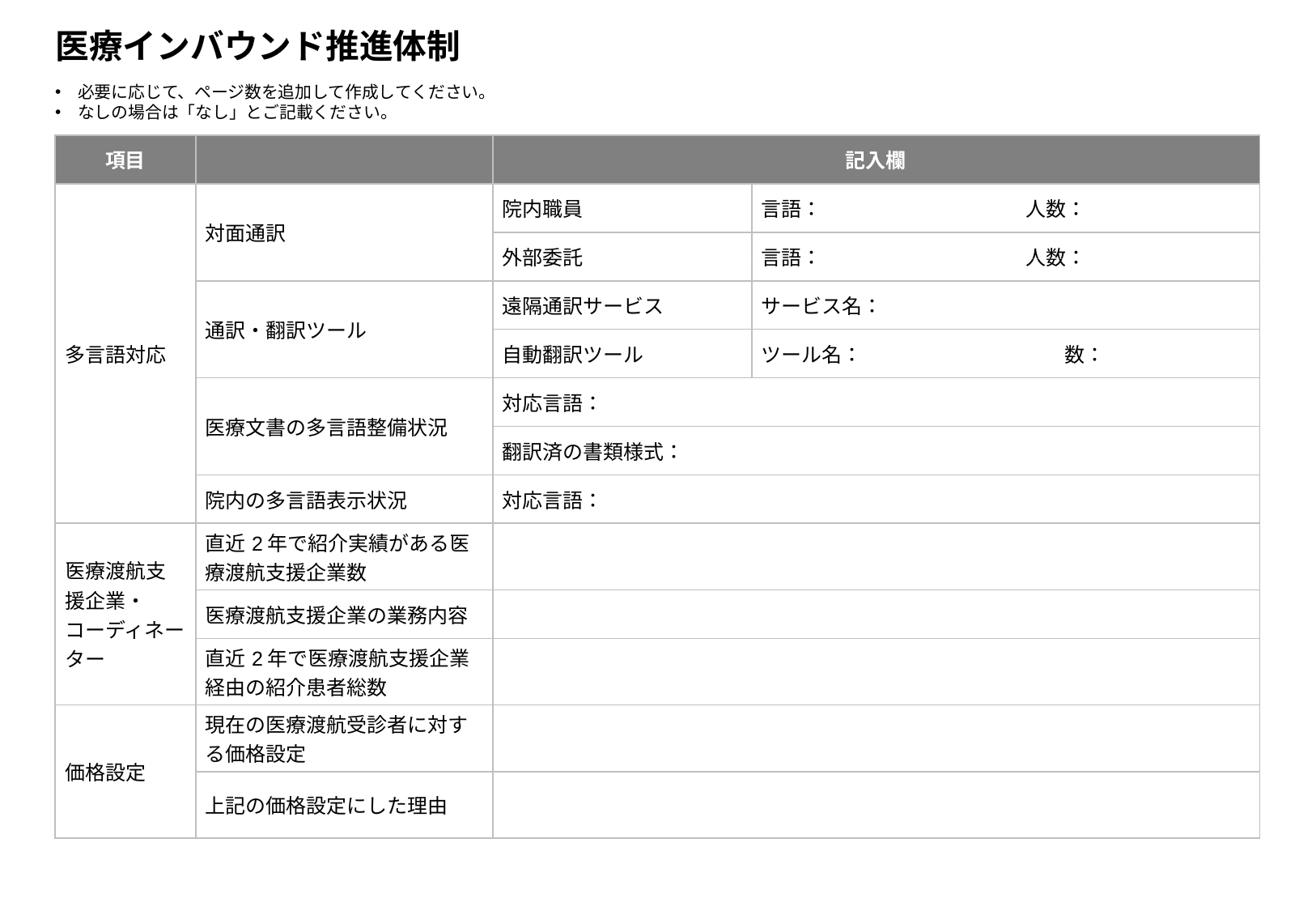

# 医療インバウンド推進体制
必要に応じて、ページ数を追加して作成してください。
なしの場合は「なし」とご記載ください。
| 項目 |  | 記入欄 |  |
| --- | --- | --- | --- |
| 多言語対応 | 対面通訳 | 院内職員 | 言語：　　　　　 　　人数： |
|  |  | 外部委託 | 言語：　　　　　　　 人数： |
|  | 通訳・翻訳ツール | 遠隔通訳サービス | サービス名： |
|  |  | 自動翻訳ツール | ツール名：　　　　　　　　　　数： |
|  | 医療文書の多言語整備状況 | 対応言語： |  |
|  |  | 翻訳済の書類様式： |  |
|  | 院内の多言語表示状況 | 対応言語： |  |
| 医療渡航支援企業・コーディネーター | 直近2年で紹介実績がある医療渡航支援企業数 |  |  |
|  | 医療渡航支援企業の業務内容 |  |  |
|  | 直近2年で医療渡航支援企業経由の紹介患者総数 |  |  |
| 価格設定 | 現在の医療渡航受診者に対する価格設定 |  |  |
|  | 上記の価格設定にした理由 |  |  |